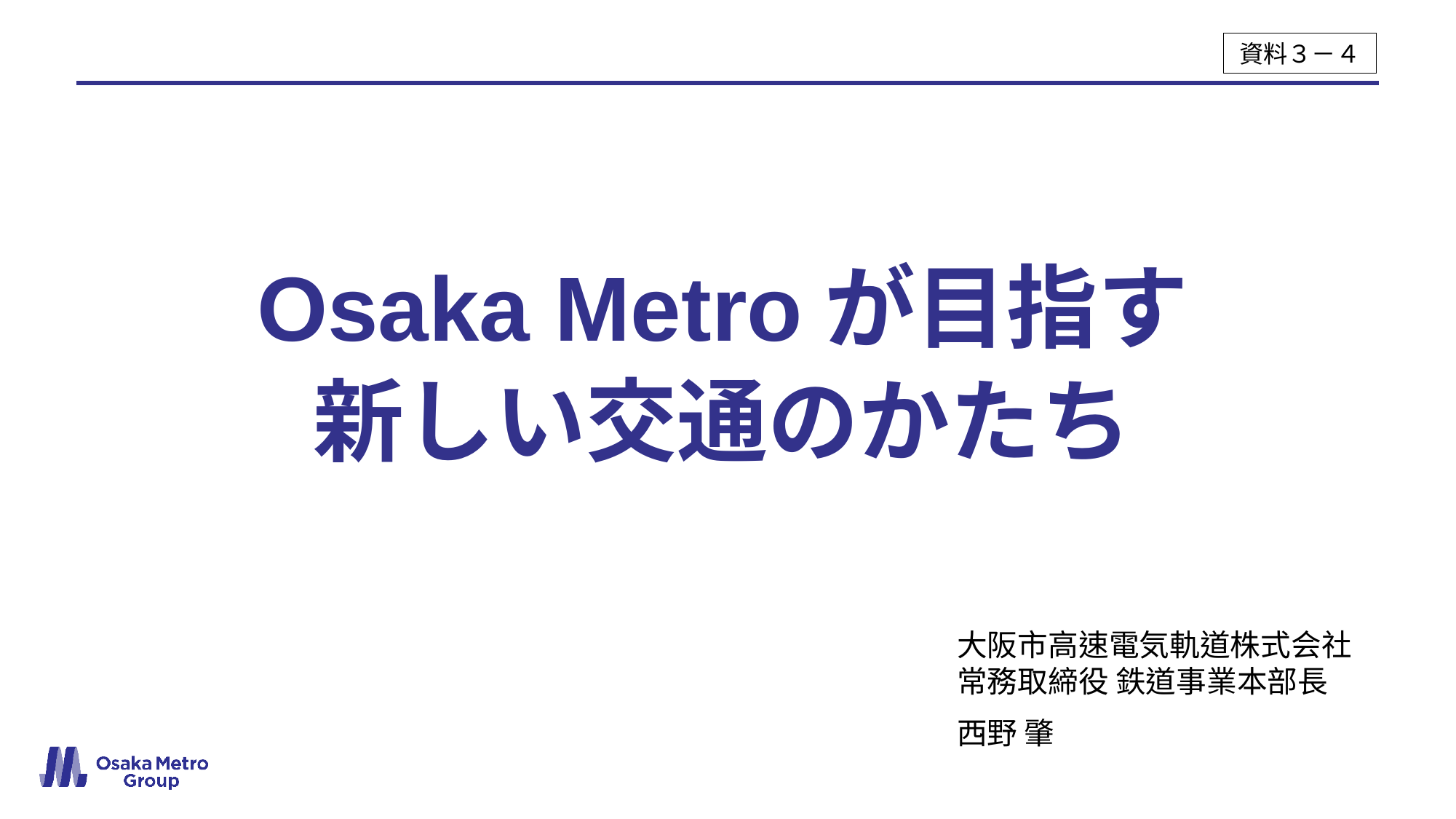

資料３－４
# Osaka Metroが目指す 新しい交通のかたち
大阪市高速電気軌道株式会社
常務取締役 鉄道事業本部長
西野 肇